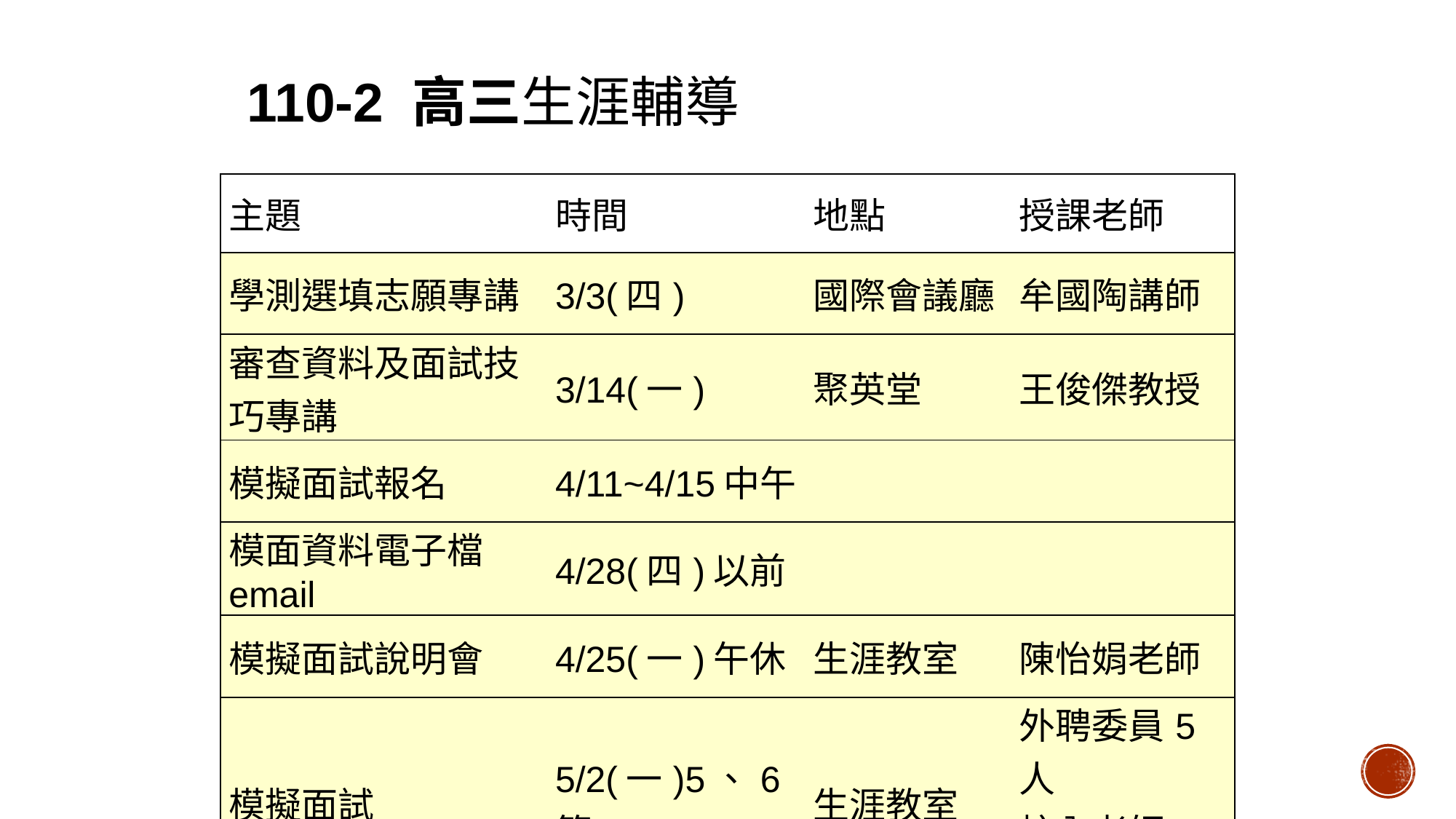

# 110-2 高三生涯輔導
| 主題 | 時間 | 地點 | 授課老師 |
| --- | --- | --- | --- |
| 學測選填志願專講 | 3/3(四) | 國際會議廳 | 牟國陶講師 |
| 審查資料及面試技巧專講 | 3/14(一) | 聚英堂 | 王俊傑教授 |
| 模擬面試報名 | 4/11~4/15中午 |  |  |
| 模面資料電子檔email | 4/28(四)以前 |  |  |
| 模擬面試說明會 | 4/25(一)午休 | 生涯教室 | 陳怡娟老師 |
| 模擬面試 | 5/2(一)5、6節 | 生涯教室 | 外聘委員5人 校內老師5人 |